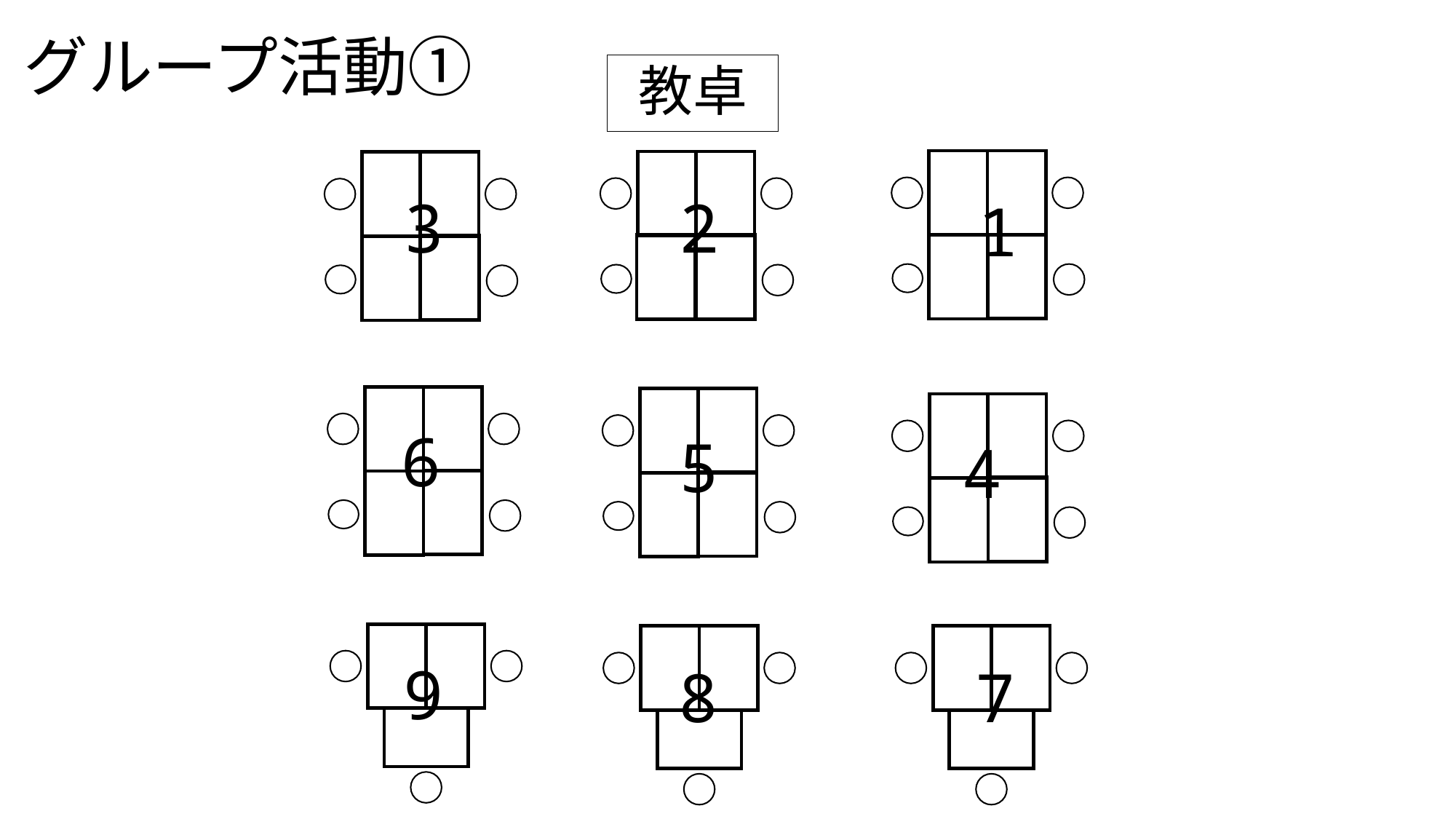

# グループ活動①
教卓

2
3
1

6
5
4

9
8
7